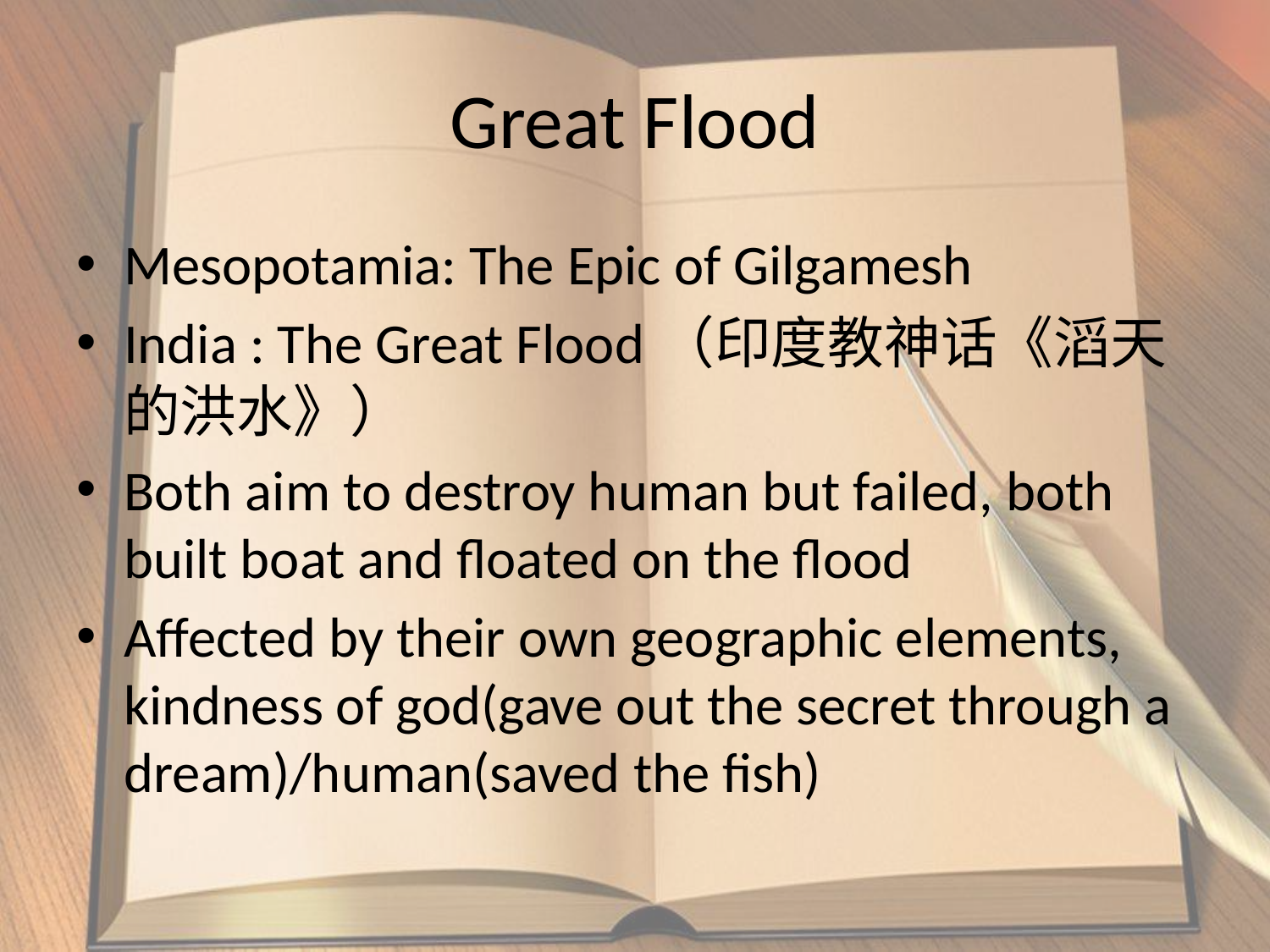

# Great Flood
Mesopotamia: The Epic of Gilgamesh
India : The Great Flood（印度教神话《滔天的洪水》）
Both aim to destroy human but failed, both built boat and floated on the flood
Affected by their own geographic elements,  kindness of god(gave out the secret through a dream)/human(saved the fish)